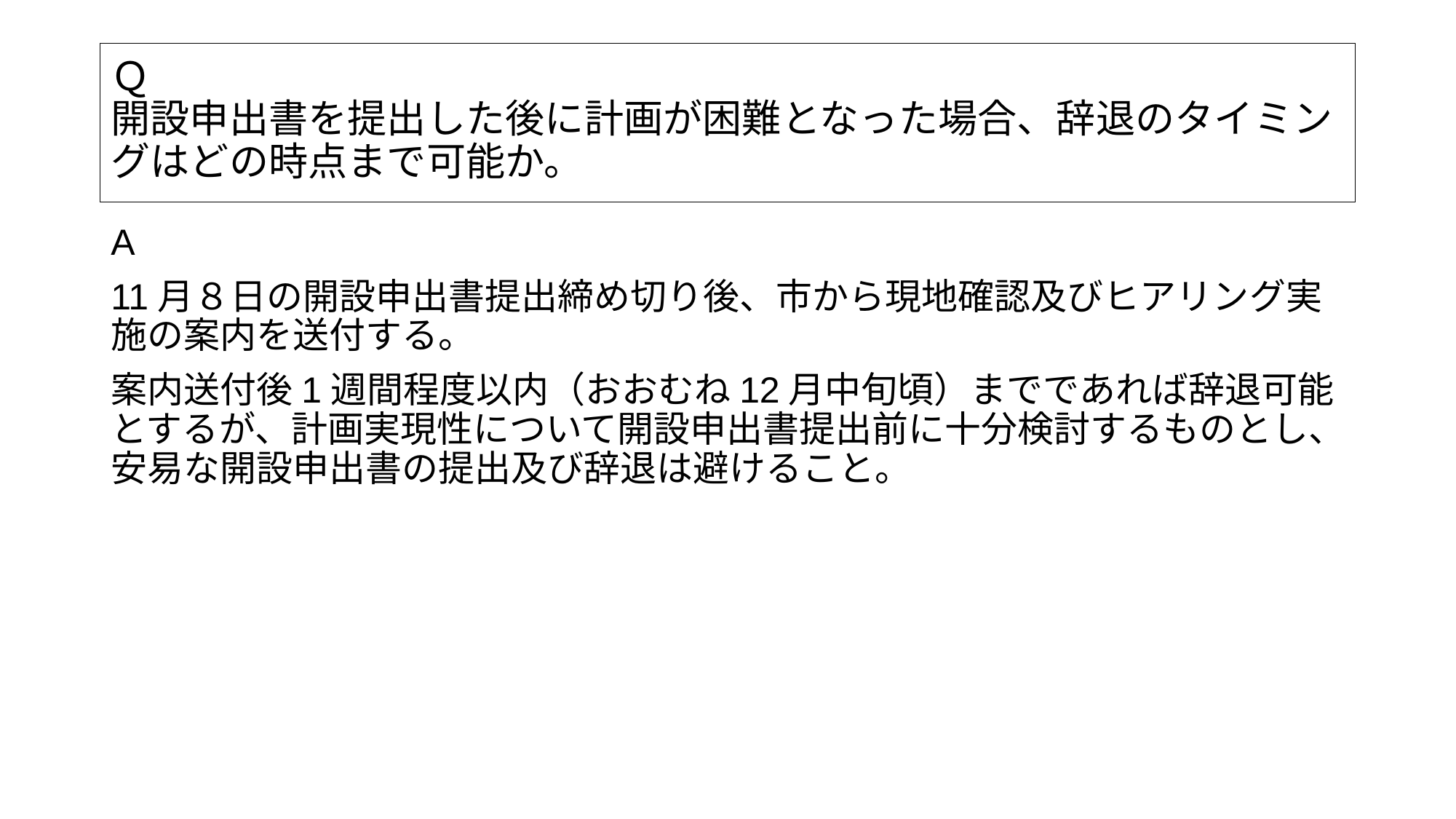

# Ｑ 開設申出書を提出した後に計画が困難となった場合、辞退のタイミングはどの時点まで可能か。
A
11月８日の開設申出書提出締め切り後、市から現地確認及びヒアリング実施の案内を送付する。
案内送付後1週間程度以内（おおむね12月中旬頃）までであれば辞退可能とするが、計画実現性について開設申出書提出前に十分検討するものとし、安易な開設申出書の提出及び辞退は避けること。